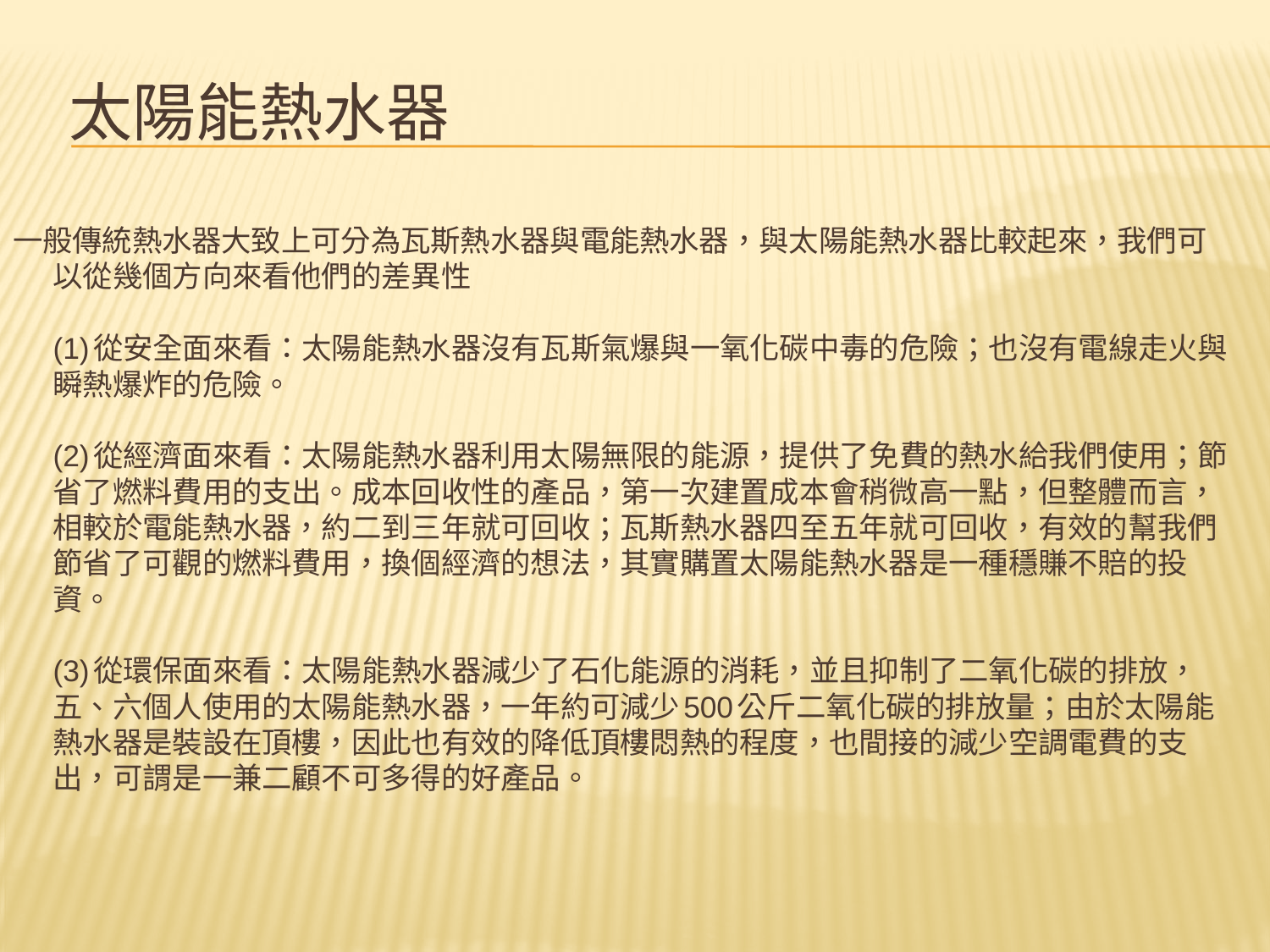

# 太陽能熱水器
一般傳統熱水器大致上可分為瓦斯熱水器與電能熱水器，與太陽能熱水器比較起來，我們可以從幾個方向來看他們的差異性
(1)從安全面來看：太陽能熱水器沒有瓦斯氣爆與一氧化碳中毒的危險；也沒有電線走火與瞬熱爆炸的危險。
(2)從經濟面來看：太陽能熱水器利用太陽無限的能源，提供了免費的熱水給我們使用；節省了燃料費用的支出。成本回收性的產品，第一次建置成本會稍微高一點，但整體而言，相較於電能熱水器，約二到三年就可回收；瓦斯熱水器四至五年就可回收，有效的幫我們節省了可觀的燃料費用，換個經濟的想法，其實購置太陽能熱水器是一種穩賺不賠的投資。
(3)從環保面來看：太陽能熱水器減少了石化能源的消耗，並且抑制了二氧化碳的排放，五、六個人使用的太陽能熱水器，一年約可減少500公斤二氧化碳的排放量；由於太陽能熱水器是裝設在頂樓，因此也有效的降低頂樓悶熱的程度，也間接的減少空調電費的支出，可謂是一兼二顧不可多得的好產品。